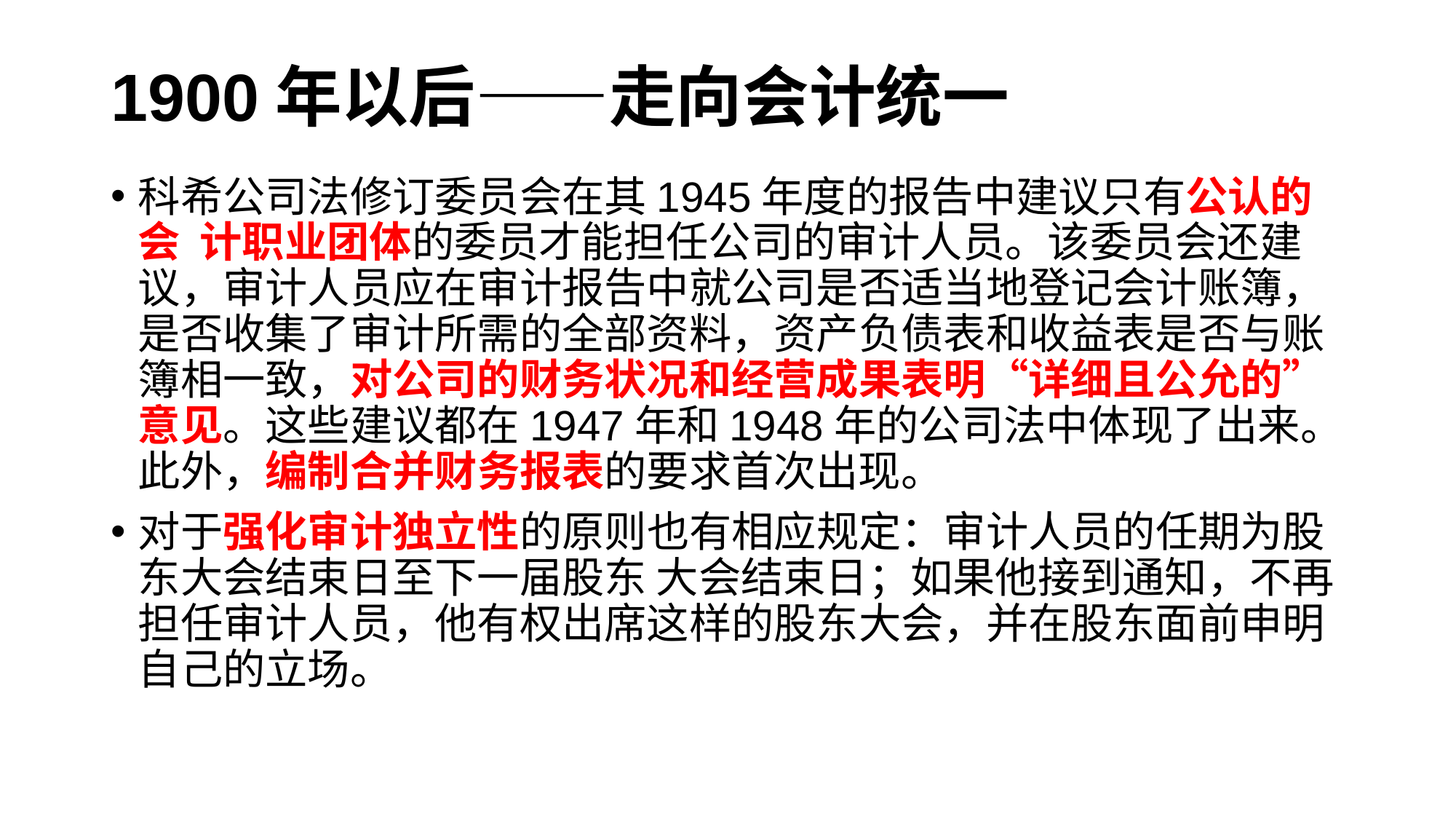

# 1900年以后——走向会计统一
科希公司法修订委员会在其1945年度的报告中建议只有公认的会  计职业团体的委员才能担任公司的审计人员。该委员会还建议，审计人员应在审计报告中就公司是否适当地登记会计账簿，是否收集了审计所需的全部资料，资产负债表和收益表是否与账簿相一致，对公司的财务状况和经营成果表明“详细且公允的”意见。这些建议都在1947年和1948年的公司法中体现了出来。此外，编制合并财务报表的要求首次出现。
对于强化审计独立性的原则也有相应规定：审计人员的任期为股东大会结束日至下一届股东 大会结束日；如果他接到通知，不再担任审计人员，他有权出席这样的股东大会，并在股东面前申明自己的立场。